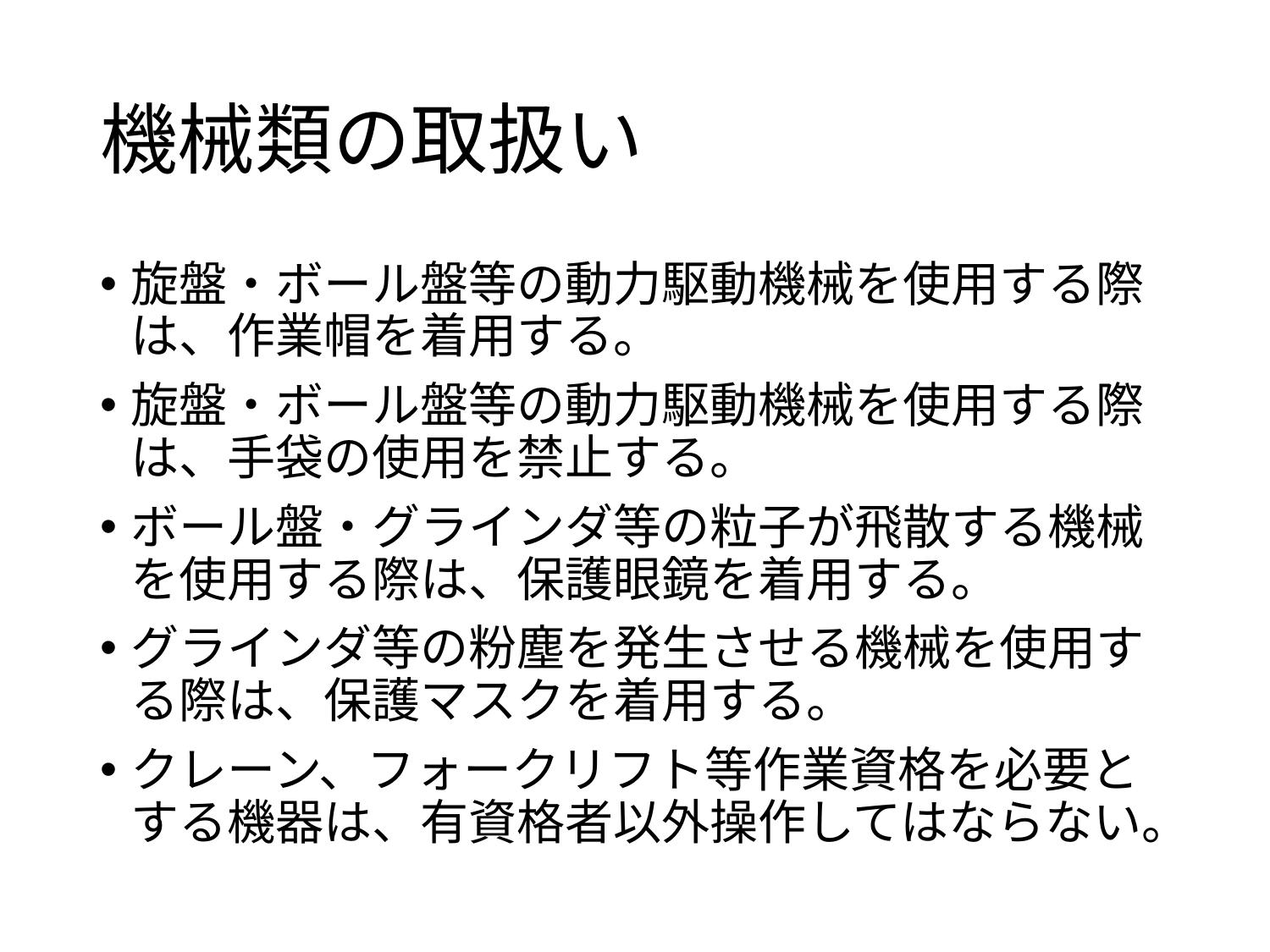

# 機械類の取扱い
旋盤・ボール盤等の動力駆動機械を使用する際は、作業帽を着用する。
旋盤・ボール盤等の動力駆動機械を使用する際は、手袋の使用を禁止する。
ボール盤・グラインダ等の粒子が飛散する機械を使用する際は、保護眼鏡を着用する。
グラインダ等の粉塵を発生させる機械を使用する際は、保護マスクを着用する。
クレーン、フォークリフト等作業資格を必要とする機器は、有資格者以外操作してはならない。